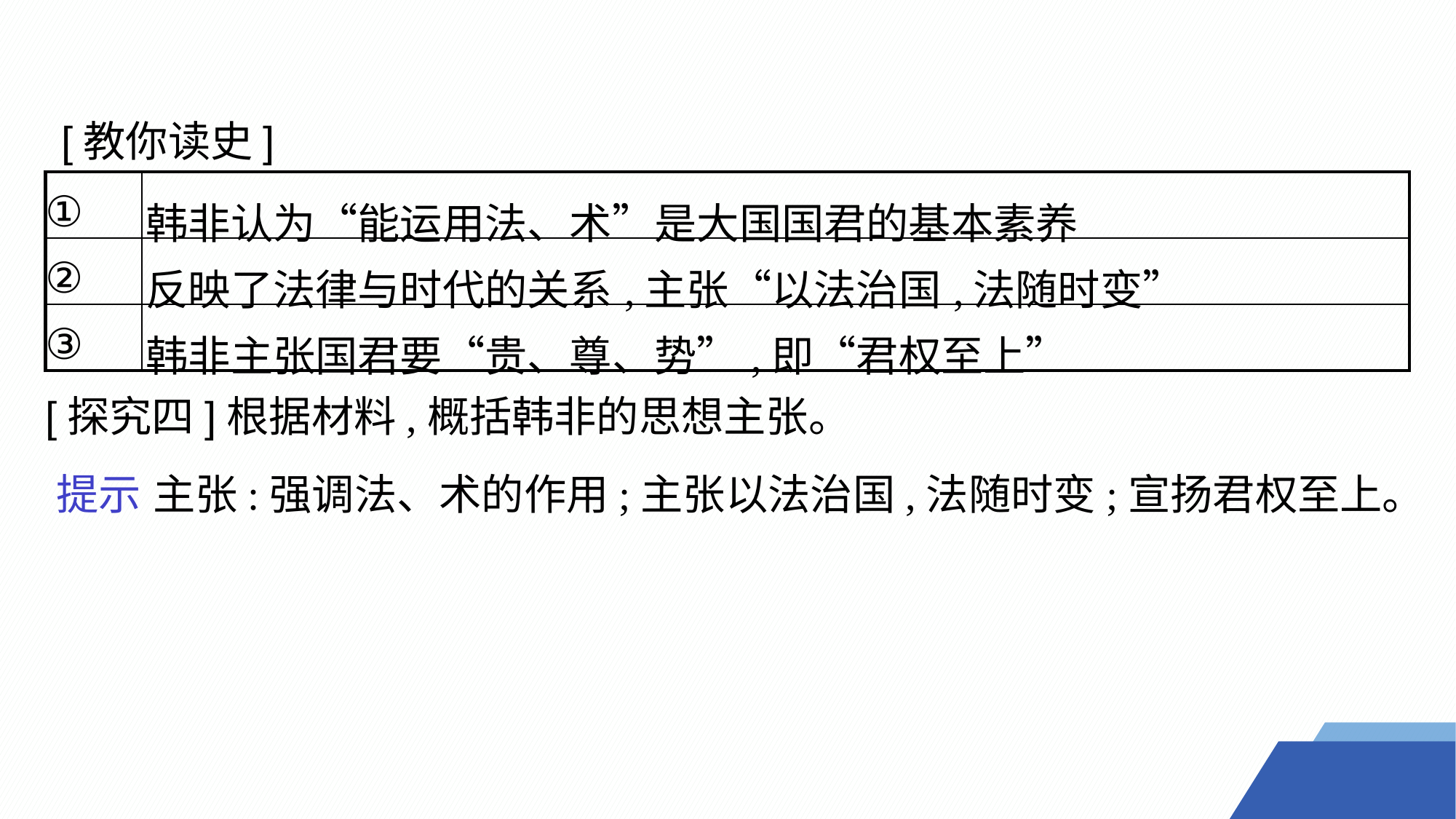

[教你读史]
| ① | 韩非认为“能运用法、术”是大国国君的基本素养 |
| --- | --- |
| ② | 反映了法律与时代的关系,主张“以法治国,法随时变” |
| ③ | 韩非主张国君要“贵、尊、势”,即“君权至上” |
[探究四]根据材料,概括韩非的思想主张。
提示 主张:强调法、术的作用;主张以法治国,法随时变;宣扬君权至上。